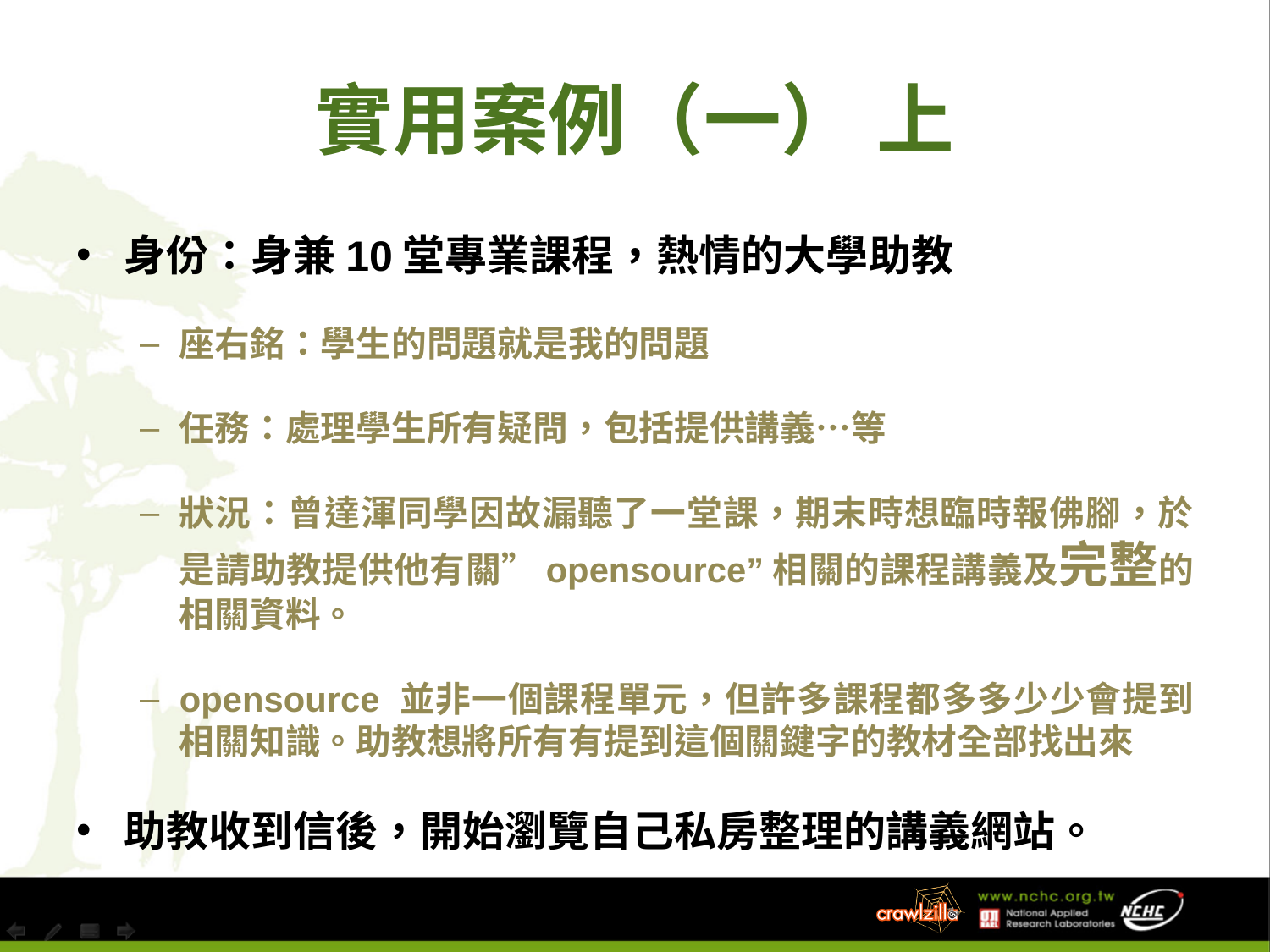

# 實用案例（一） 上
身份：身兼10堂專業課程，熱情的大學助教
座右銘：學生的問題就是我的問題
任務：處理學生所有疑問，包括提供講義…等
狀況：曾達渾同學因故漏聽了一堂課，期末時想臨時報佛腳，於是請助教提供他有關”opensource”相關的課程講義及完整的相關資料。
opensource 並非一個課程單元，但許多課程都多多少少會提到相關知識。助教想將所有有提到這個關鍵字的教材全部找出來
助教收到信後，開始瀏覽自己私房整理的講義網站。